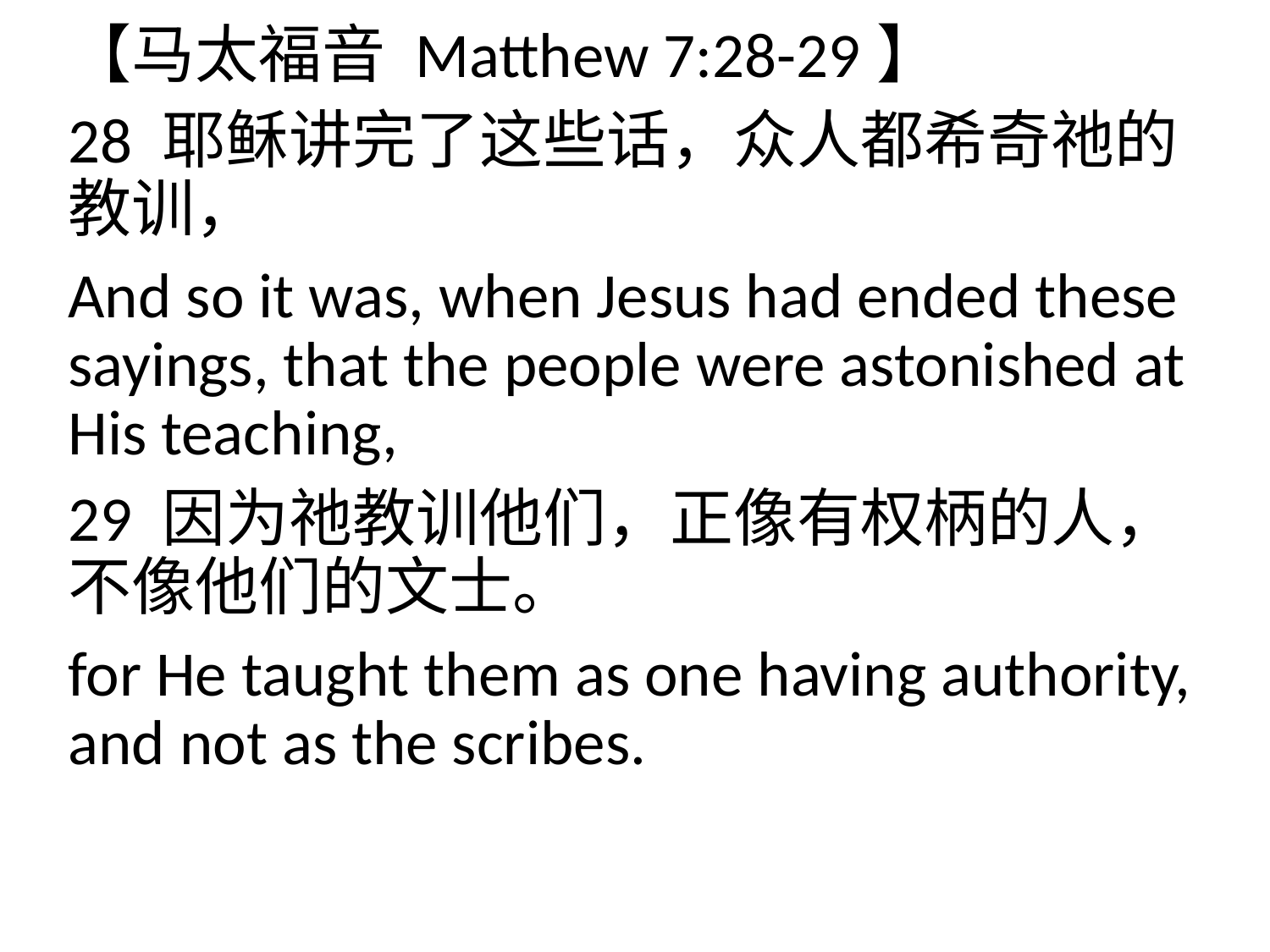

【马太福音 Matthew 7:28-29】
28 耶稣讲完了这些话，众人都希奇祂的教训，
And so it was, when Jesus had ended these sayings, that the people were astonished at His teaching,
29 因为祂教训他们，正像有权柄的人，不像他们的文士。
for He taught them as one having authority, and not as the scribes.